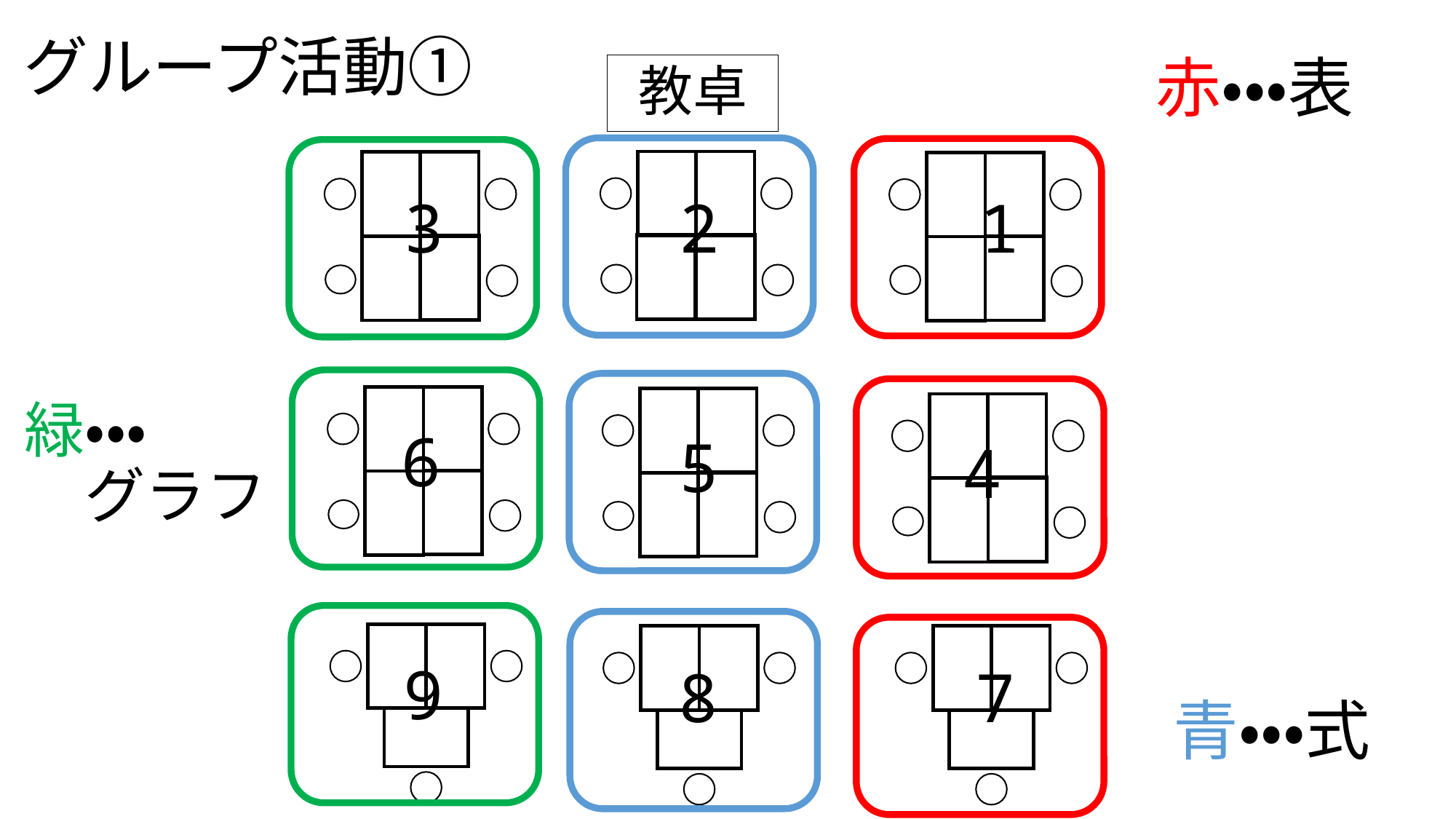

# グループ活動①
赤・・・表
教卓

2
1
3

緑・・・
　グラフ

6
5
4

9
8
7
青・・・式